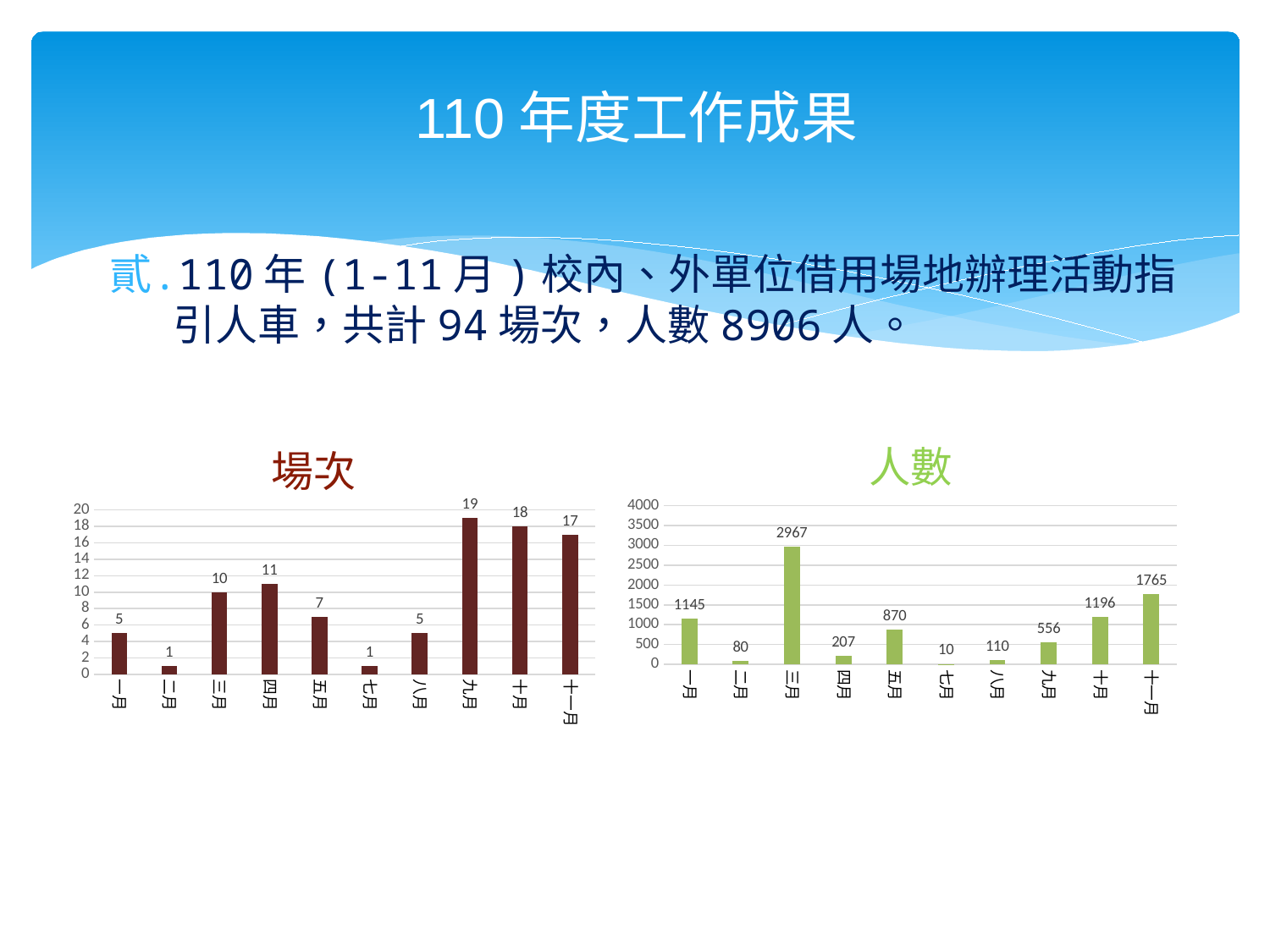

# 110年度工作成果
110年(1-11月)校內、外單位借用場地辦理活動指引人車，共計94場次，人數8906人。

### Chart: 場次

| Category | 場次 |
|---|---|
| 一月 | 5.0 |
| 二月 | 1.0 |
| 三月 | 10.0 |
| 四月 | 11.0 |
| 五月 | 7.0 |
| 七月 | 1.0 |
| 八月 | 5.0 |
| 九月 | 19.0 |
| 十月 | 18.0 |
| 十一月 | 17.0 |

### Chart: 人數

| Category | 人數 |
|---|---|
| 一月 | 1145.0 |
| 二月 | 80.0 |
| 三月 | 2967.0 |
| 四月 | 207.0 |
| 五月 | 870.0 |
| 七月 | 10.0 |
| 八月 | 110.0 |
| 九月 | 556.0 |
| 十月 | 1196.0 |
| 十一月 | 1765.0 |